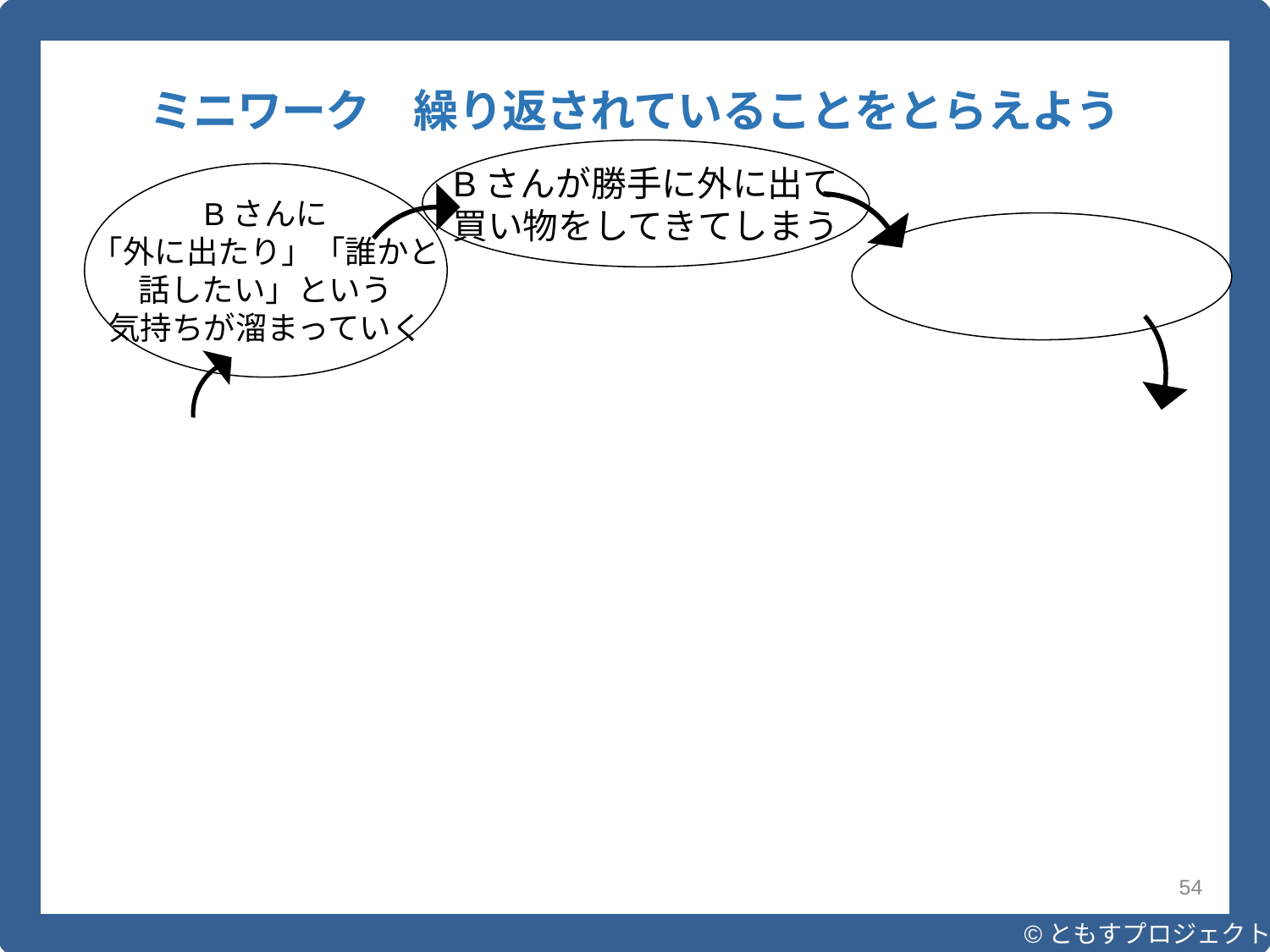

©ともすプロジェクト
ミニワーク　繰り返されていることをとらえよう
Bさんが勝手に外に出て
買い物をしてきてしまう
Bさんに
「外に出たり」「誰かと
話したい」という
気持ちが溜まっていく

54
© i-advocacynet 2018